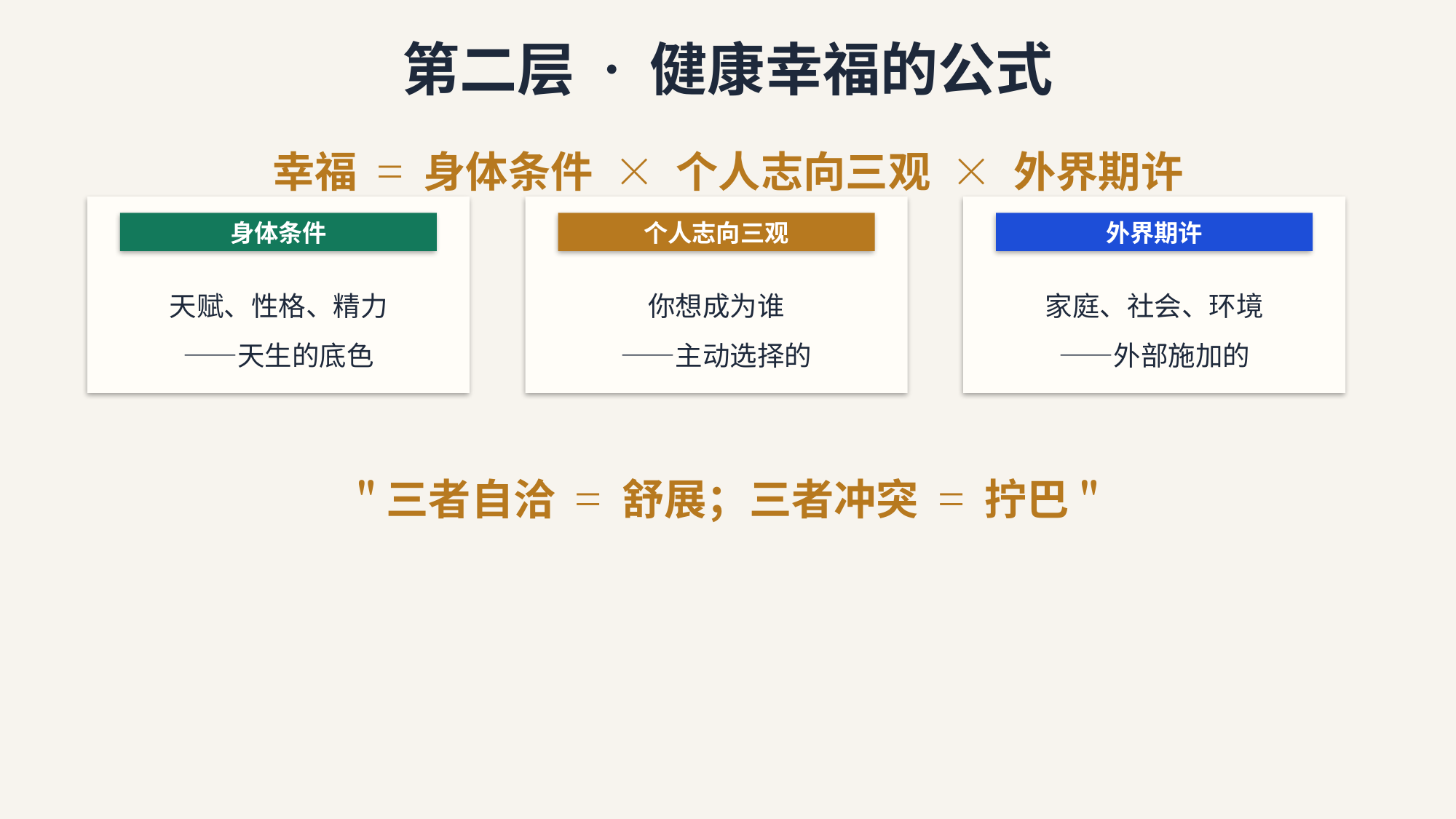

第二层 · 健康幸福的公式
幸福 = 身体条件 × 个人志向三观 × 外界期许

身体条件
个人志向三观
外界期许
天赋、性格、精力
——天生的底色
你想成为谁
——主动选择的
家庭、社会、环境
——外部施加的
"三者自洽 = 舒展；三者冲突 = 拧巴"